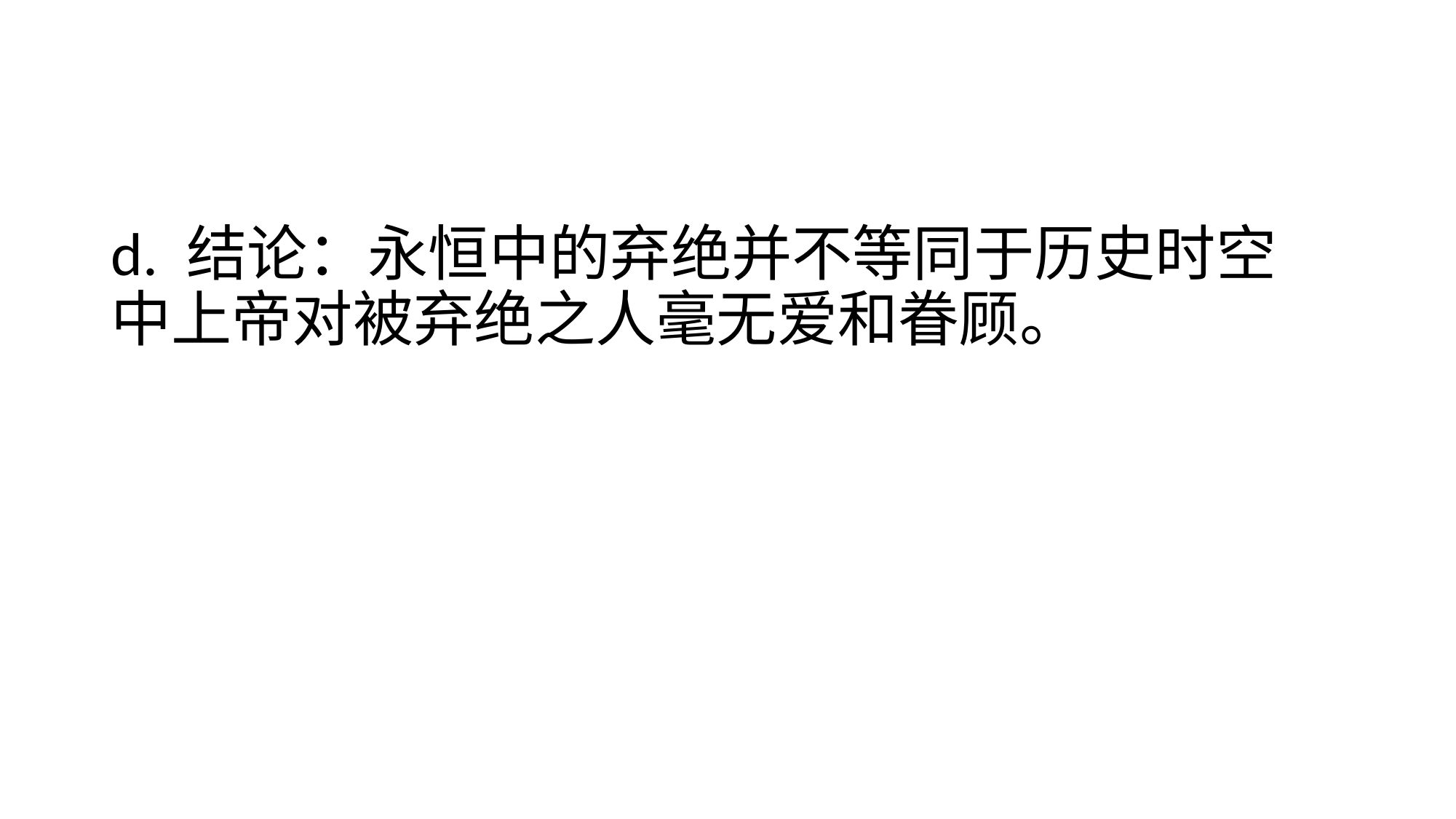

#
d. 结论：永恒中的弃绝并不等同于历史时空中上帝对被弃绝之人毫无爱和眷顾。